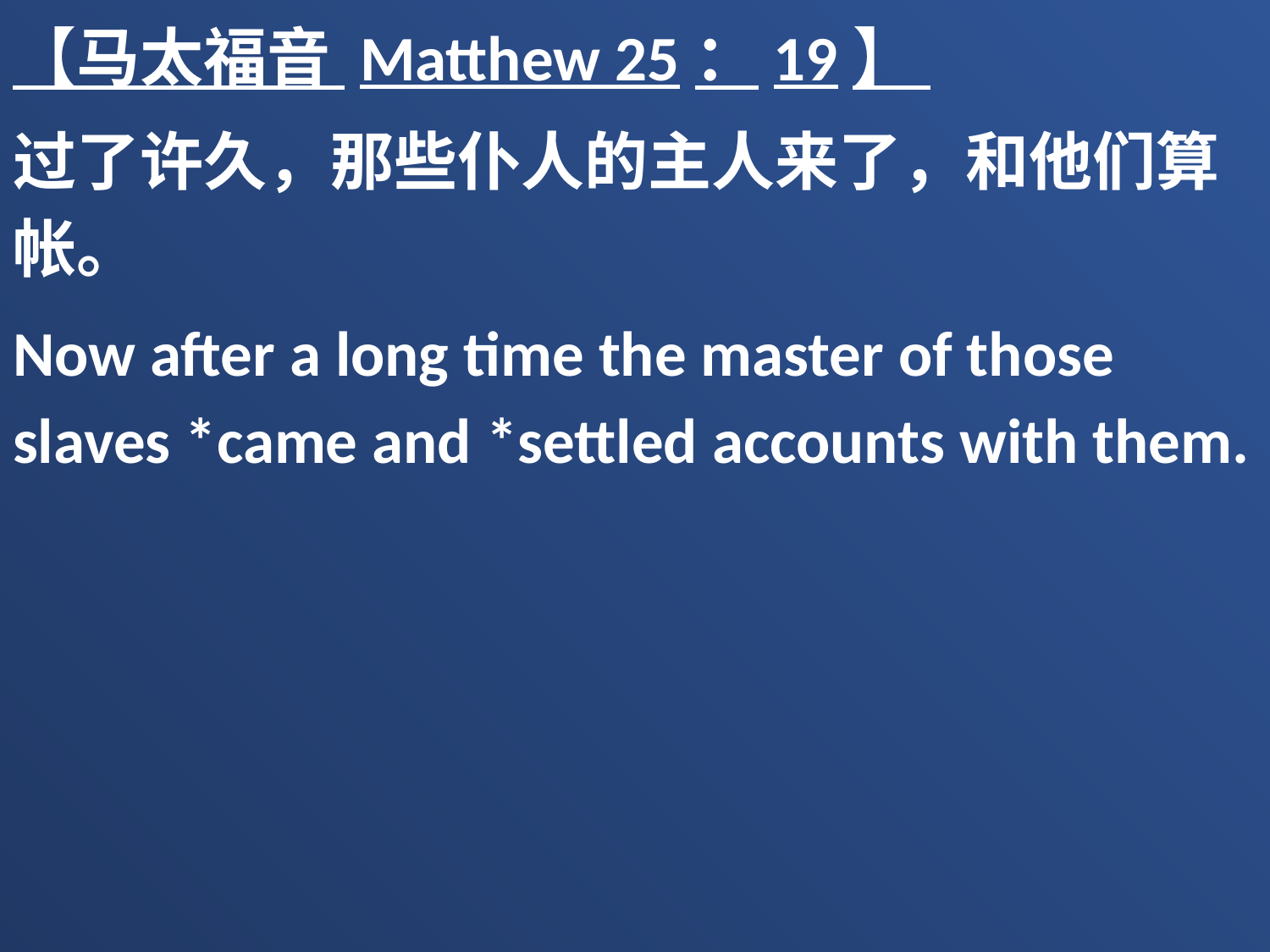

【马太福音 Matthew 25：19】
过了许久，那些仆人的主人来了，和他们算帐。
Now after a long time the master of those slaves *came and *settled accounts with them.